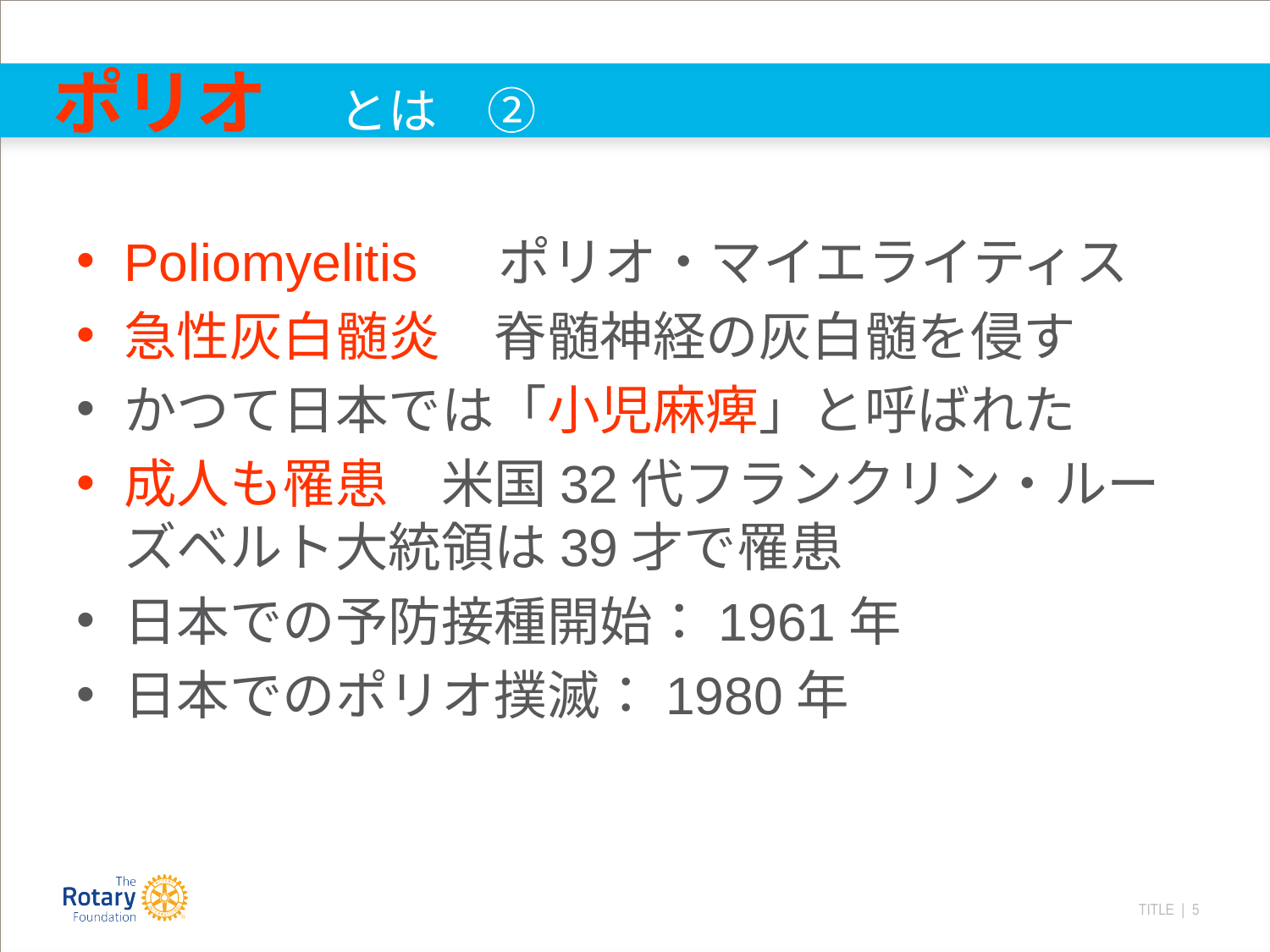

# ポリオ　とは　②
Poliomyelitis 　ポリオ・マイエライティス
急性灰白髄炎　脊髄神経の灰白髄を侵す
かつて日本では「小児麻痺」と呼ばれた
成人も罹患　米国32代フランクリン・ルーズベルト大統領は39才で罹患
日本での予防接種開始：1961年
日本でのポリオ撲滅：1980年